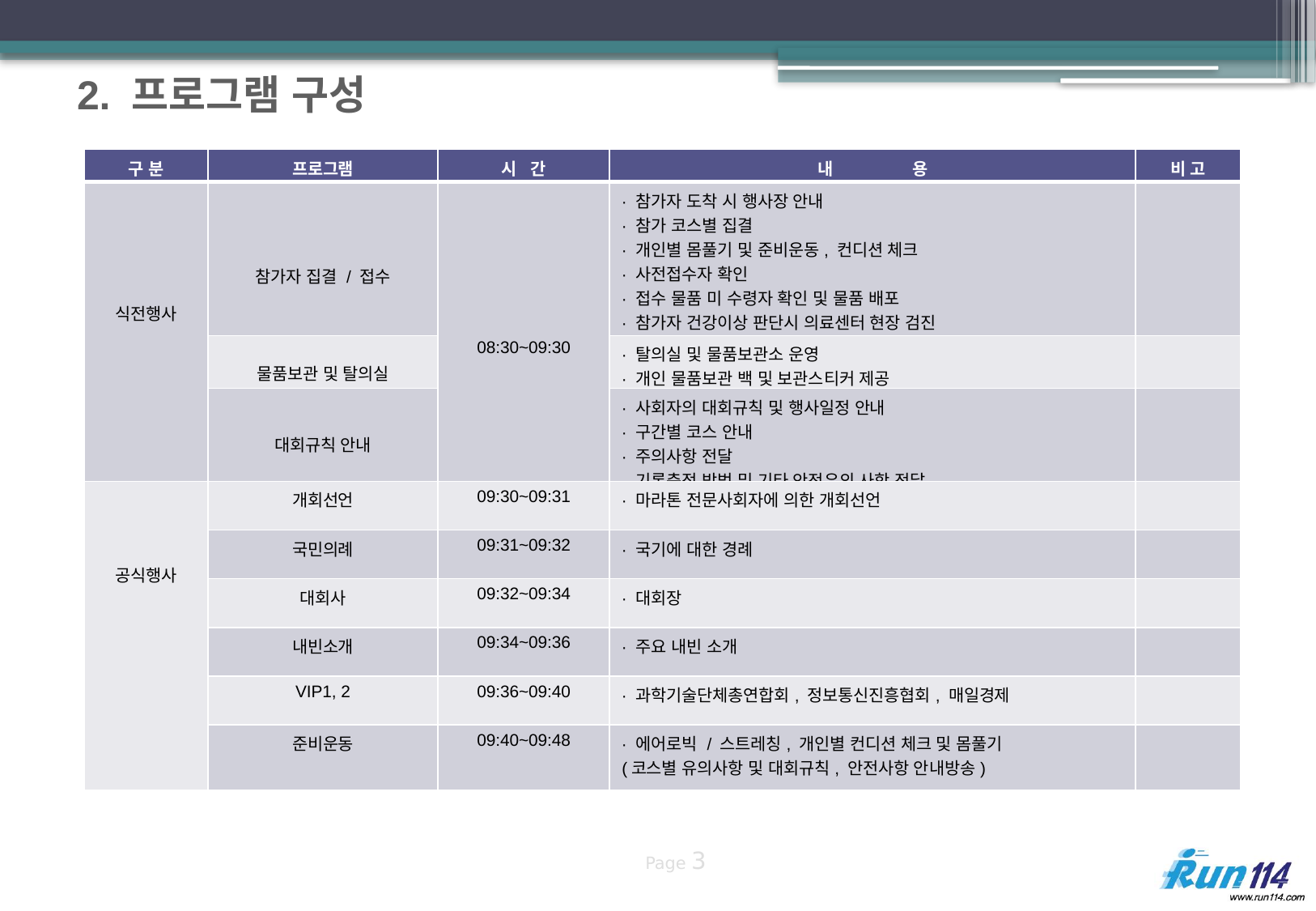

2. 프로그램 구성
| 구 분 | 프로그램 | 시 간 | 내 용 | 비 고 |
| --- | --- | --- | --- | --- |
| 식전행사 | 참가자 집결 / 접수 | 08:30~09:30 | ∙ 참가자 도착 시 행사장 안내 ∙ 참가 코스별 집결 ∙ 개인별 몸풀기 및 준비운동, 컨디션 체크 ∙ 사전접수자 확인 ∙ 접수 물품 미 수령자 확인 및 물품 배포 ∙ 참가자 건강이상 판단시 의료센터 현장 검진 ∙ 행사장 안내 |  |
|  | 물품보관 및 탈의실 |  | ∙ 탈의실 및 물품보관소 운영 ∙ 개인 물품보관 백 및 보관스티커 제공 |  |
|  | 대회규칙 안내 |  | ∙ 사회자의 대회규칙 및 행사일정 안내 ∙ 구간별 코스 안내 ∙ 주의사항 전달 ∙ 기록측정 방법 및 기타 안전유의 사항 전달 |  |
| 공식행사 | 개회선언 | 09:30~09:31 | ∙ 마라톤 전문사회자에 의한 개회선언 |  |
|  | 국민의례 | 09:31~09:32 | ∙ 국기에 대한 경례 |  |
|  | 대회사 | 09:32~09:34 | ∙ 대회장 |  |
|  | 내빈소개 | 09:34~09:36 | ∙ 주요 내빈 소개 |  |
|  | VIP1, 2 | 09:36~09:40 | ∙ 과학기술단체총연합회, 정보통신진흥협회, 매일경제 |  |
|  | 준비운동 | 09:40~09:48 | ∙ 에어로빅 / 스트레칭, 개인별 컨디션 체크 및 몸풀기 (코스별 유의사항 및 대회규칙, 안전사항 안내방송) |  |